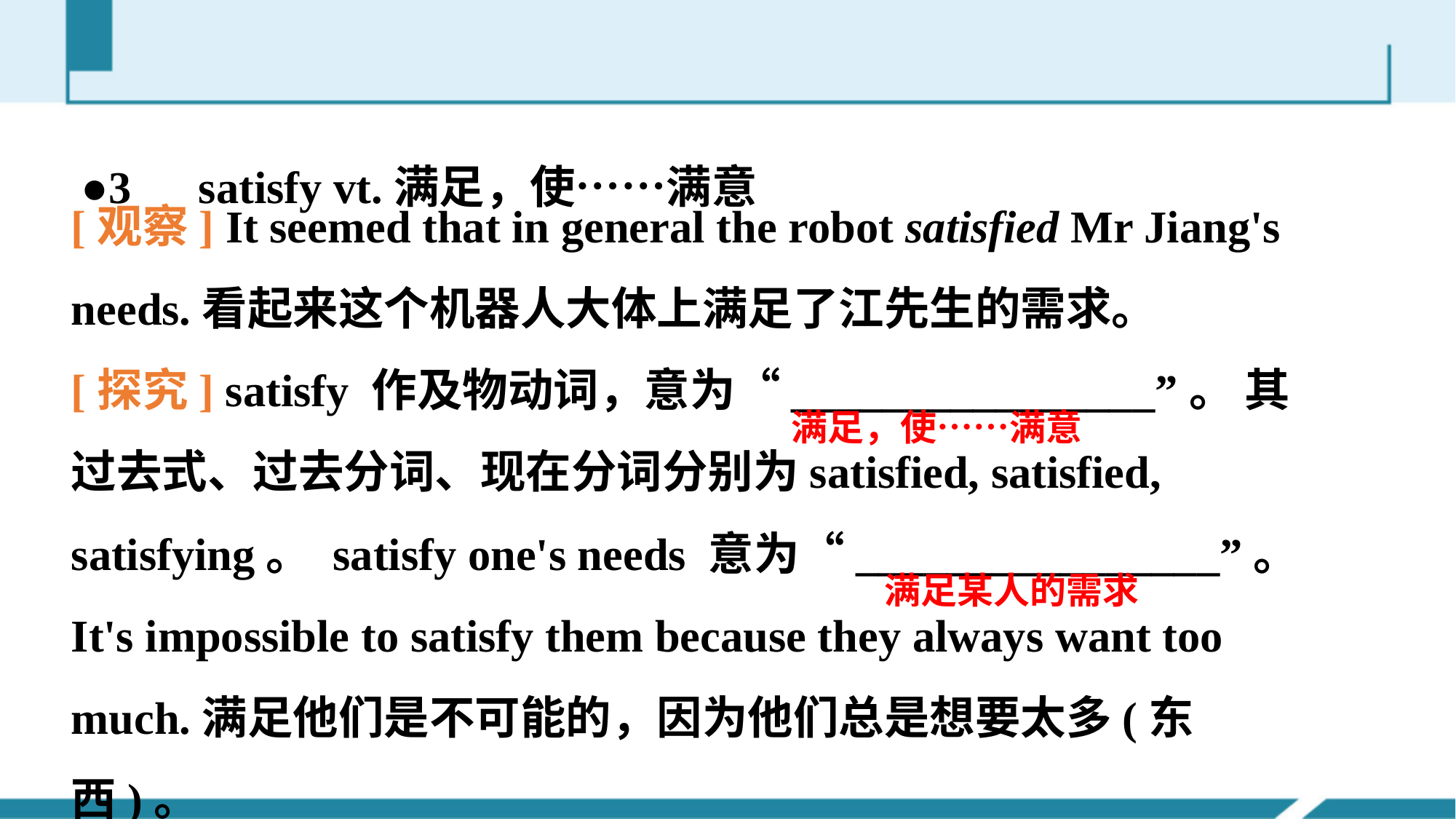

●3　satisfy vt.满足，使……满意
[观察] It seemed that in general the robot satisfied Mr Jiang's needs.看起来这个机器人大体上满足了江先生的需求。
[探究] satisfy 作及物动词，意为“________________”。 其过去式、过去分词、现在分词分别为satisfied, satisfied, satisfying。 satisfy one's needs 意为“________________”。
It's impossible to satisfy them because they always want too much.满足他们是不可能的，因为他们总是想要太多(东西)。
满足，使……满意
满足某人的需求